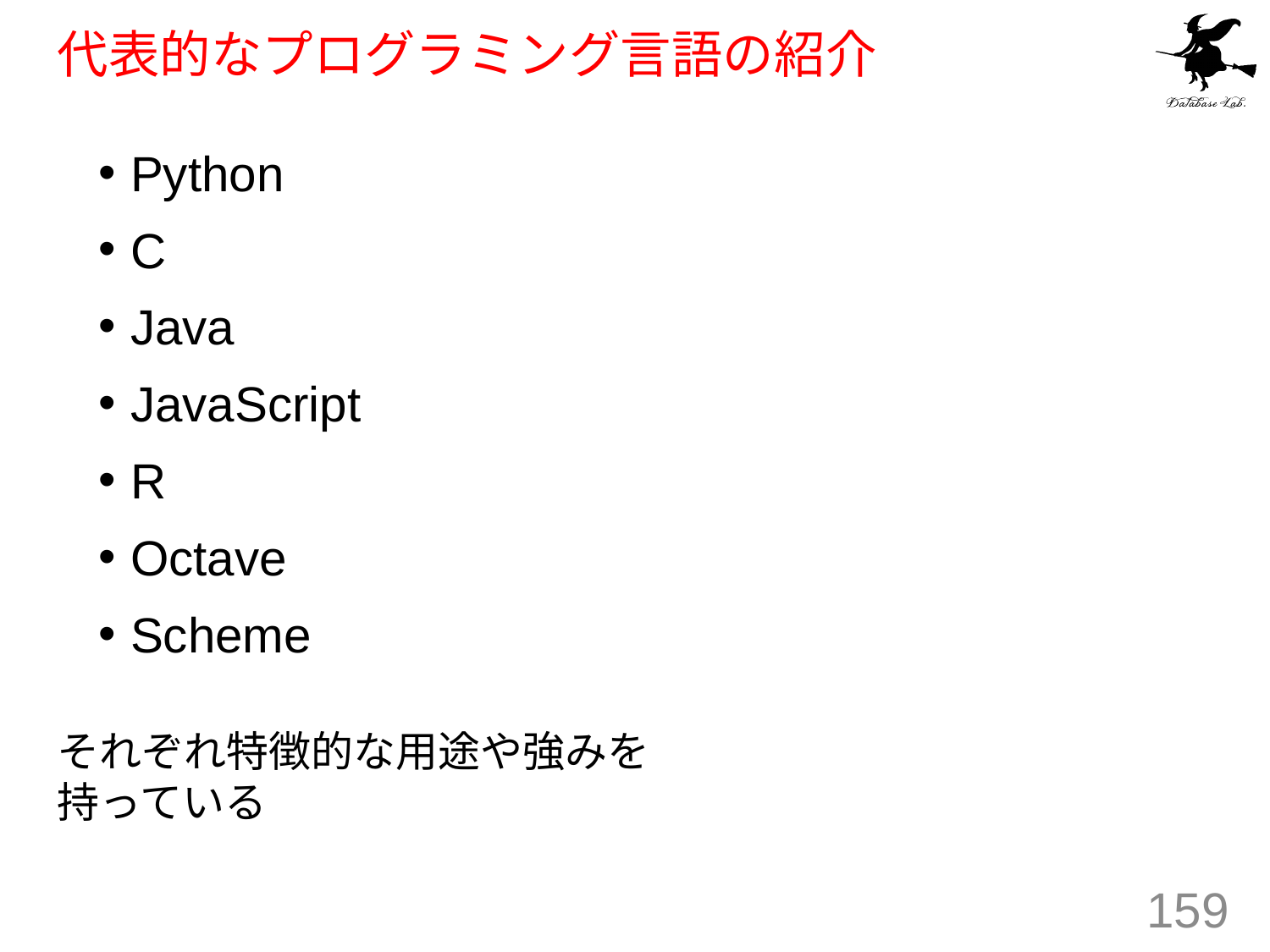

# 代表的なプログラミング言語の紹介
Python
C
Java
JavaScript
R
Octave
Scheme

それぞれ特徴的な用途や強みを持っている
159